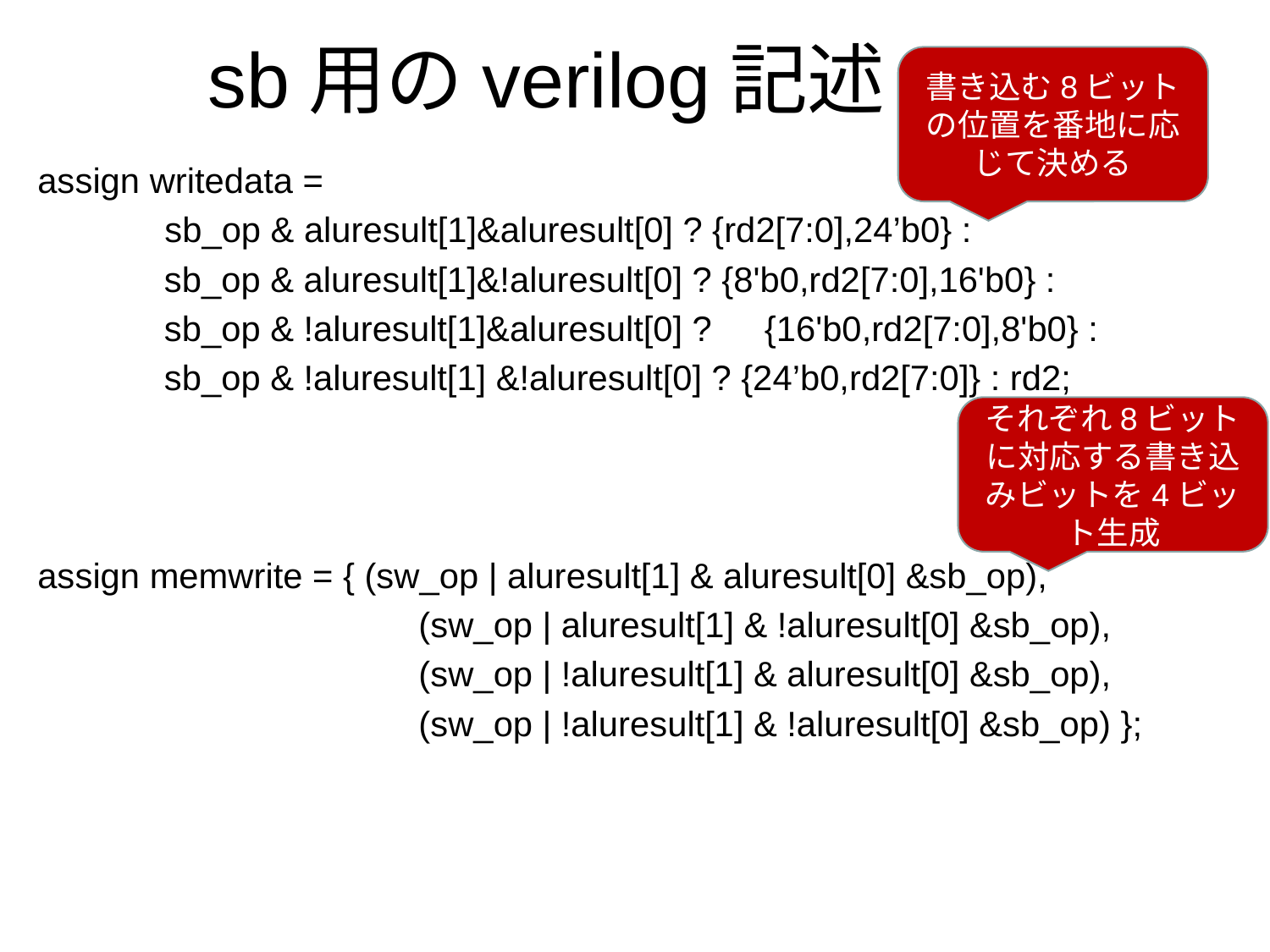

# sb用のverilog記述
書き込む8ビットの位置を番地に応じて決める
assign writedata =
	sb_op & aluresult[1]&aluresult[0] ? {rd2[7:0],24’b0} :
             sb_op & aluresult[1]&!aluresult[0] ? {8'b0,rd2[7:0],16'b0} :
             sb_op & !aluresult[1]&aluresult[0] ?　{16'b0,rd2[7:0],8'b0} :
             sb_op & !aluresult[1] &!aluresult[0] ? {24’b0,rd2[7:0]} : rd2;

assign memwrite = { (sw_op | aluresult[1] & aluresult[0] &sb_op),
			(sw_op | aluresult[1] & !aluresult[0] &sb_op),
			(sw_op | !aluresult[1] & aluresult[0] &sb_op),
			(sw_op | !aluresult[1] & !aluresult[0] &sb_op) };

それぞれ8ビットに対応する書き込みビットを4ビット生成